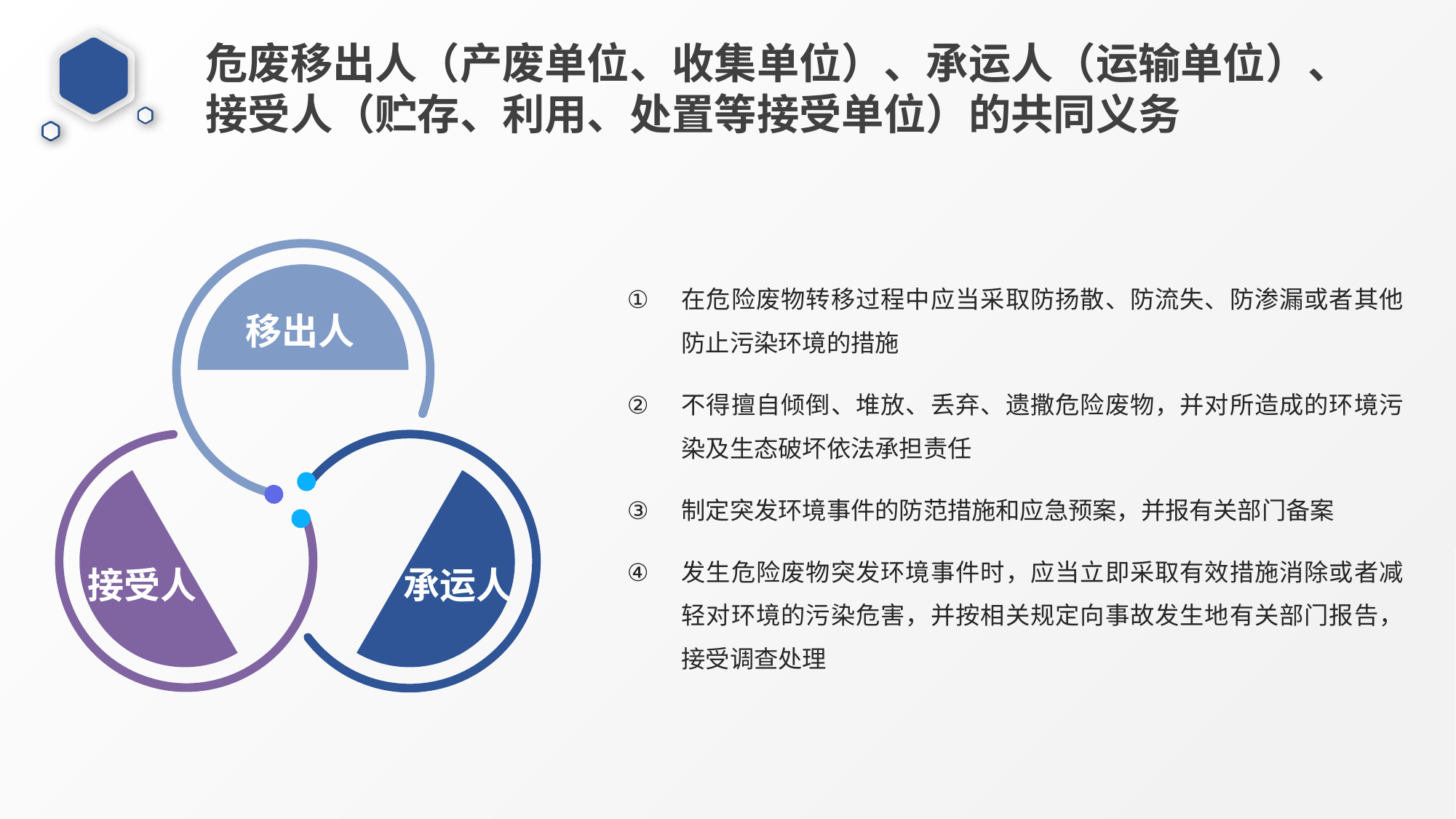

危废移出人（产废单位、收集单位）、承运人（运输单位）、接受人（贮存、利用、处置等接受单位）的共同义务

在危险废物转移过程中应当采取防扬散、防流失、防渗漏或者其他防止污染环境的措施
不得擅自倾倒、堆放、丢弃、遗撒危险废物，并对所造成的环境污染及生态破坏依法承担责任
制定突发环境事件的防范措施和应急预案，并报有关部门备案
发生危险废物突发环境事件时，应当立即采取有效措施消除或者减轻对环境的污染危害，并按相关规定向事故发生地有关部门报告，接受调查处理

移出人
接受人
承运人